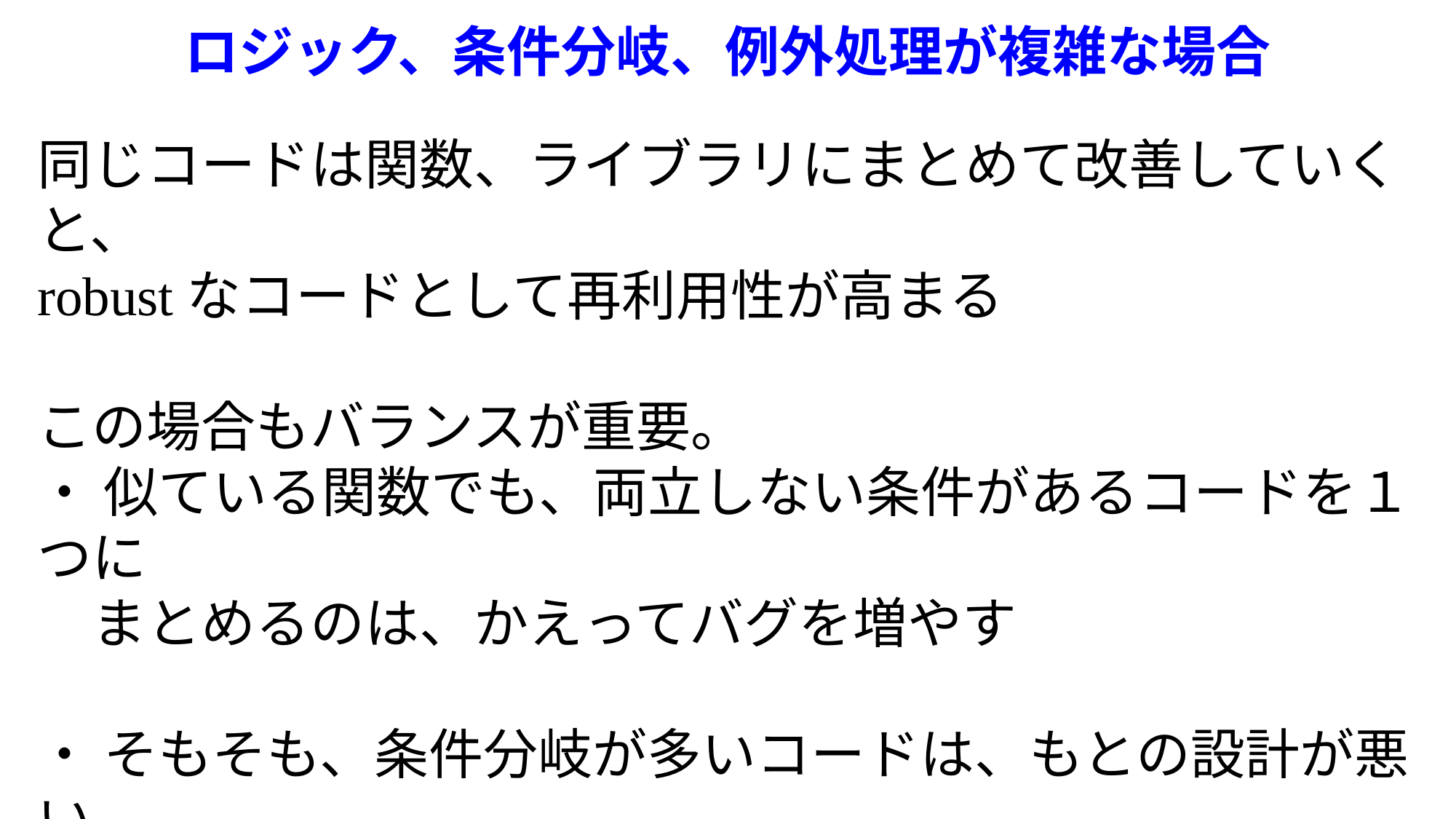

# ロジック、条件分岐、例外処理が複雑な場合
同じコードは関数、ライブラリにまとめて改善していくと、
robustなコードとして再利用性が高まる

この場合もバランスが重要。
・ 似ている関数でも、両立しない条件があるコードを１つに
　まとめるのは、かえってバグを増やす

・ そもそも、条件分岐が多いコードは、もとの設計が悪い。
　もとが悪いコードは、
　そのプログラム内だけで殺すほうがいい